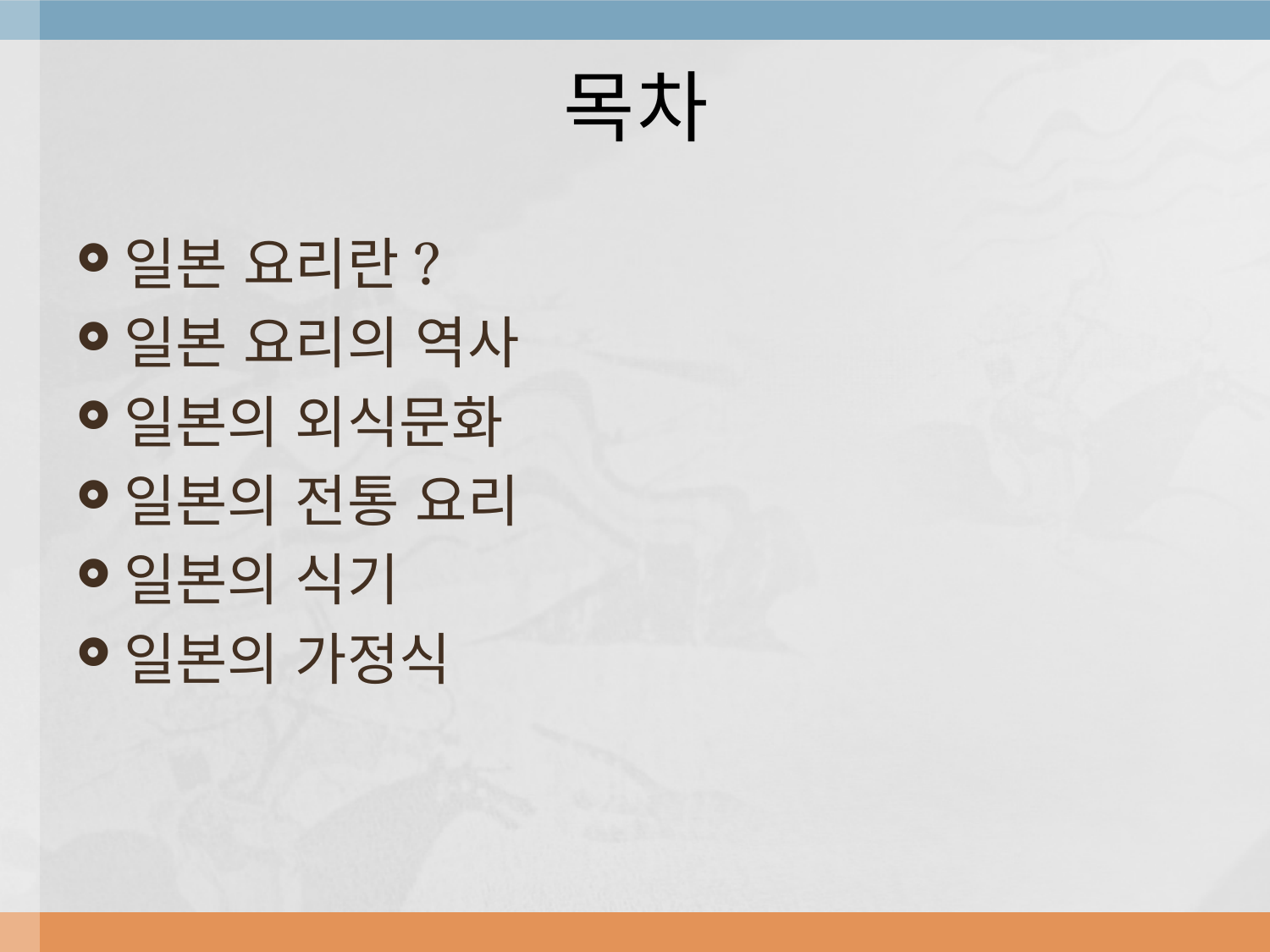

# 목차
일본 요리란?
일본 요리의 역사
일본의 외식문화
일본의 전통 요리
일본의 식기
일본의 가정식